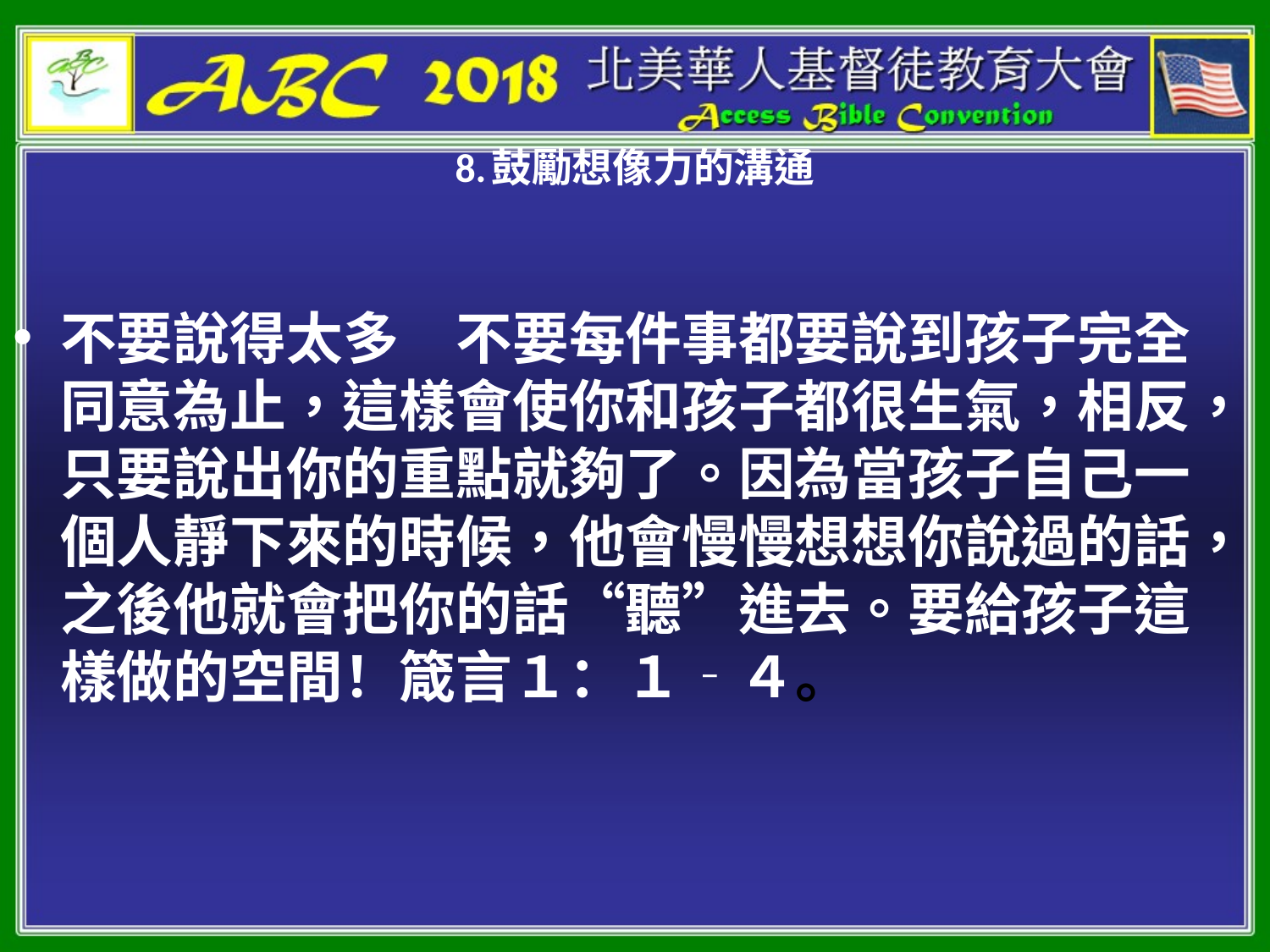

# 8.鼓勵想像力的溝通
不要說得太多 不要每件事都要說到孩子完全同意為止，這樣會使你和孩子都很生氣，相反，只要說出你的重點就夠了。因為當孩子自己一個人靜下來的時候，他會慢慢想想你說過的話，之後他就會把你的話“聽”進去。要給孩子這樣做的空間！箴言１：１‐４。